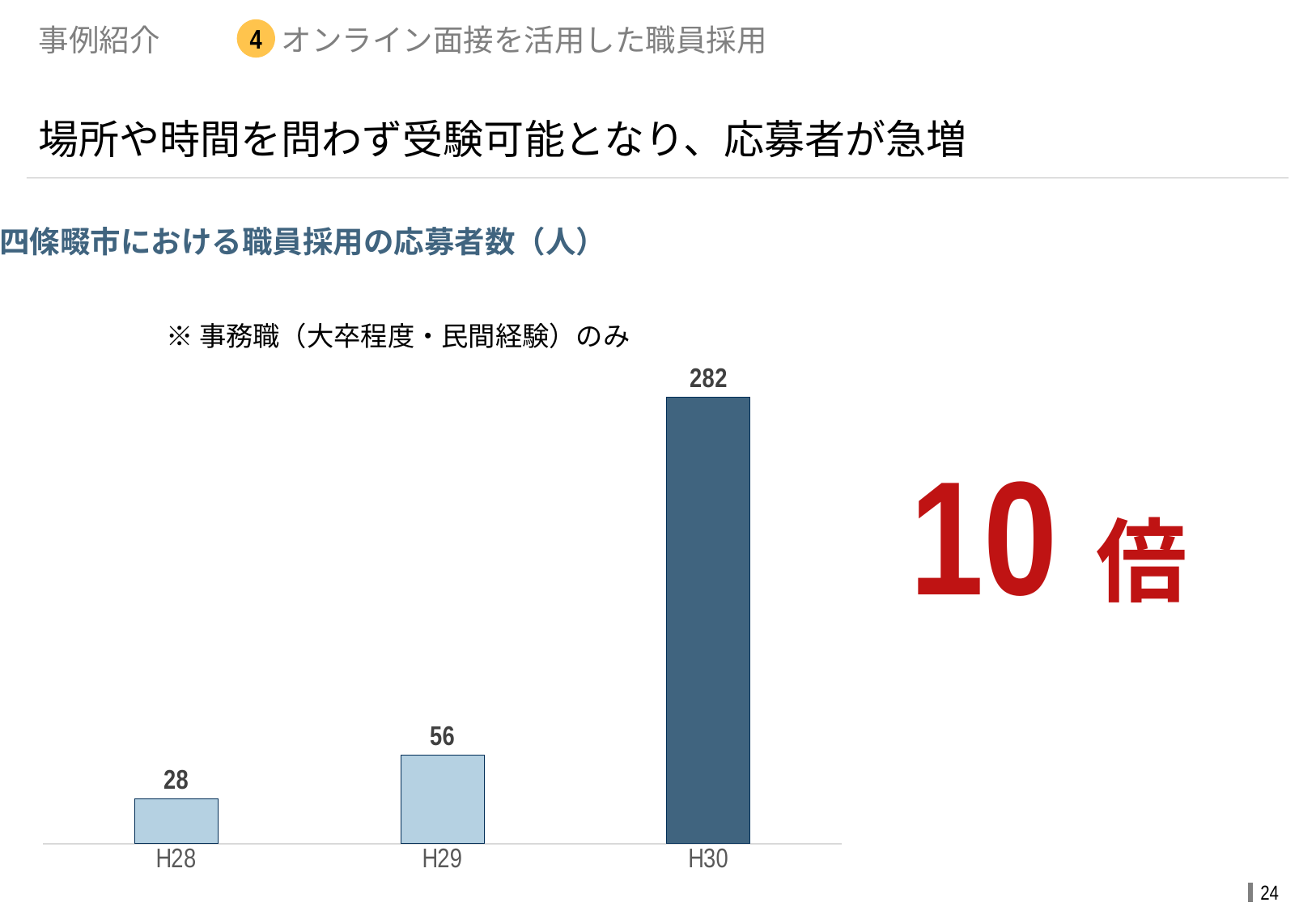

# 事例紹介	オンライン面接を活用した職員採用
4
場所や時間を問わず受験可能となり、応募者が急増
四條畷市における職員採用の応募者数（人）
※事務職（大卒程度・民間経験）のみ

### Chart

| Category | 系列 1 |
|---|---|
| H28 | 28.0 |
| H29 | 56.0 |
| H30 | 282.0 |
10倍